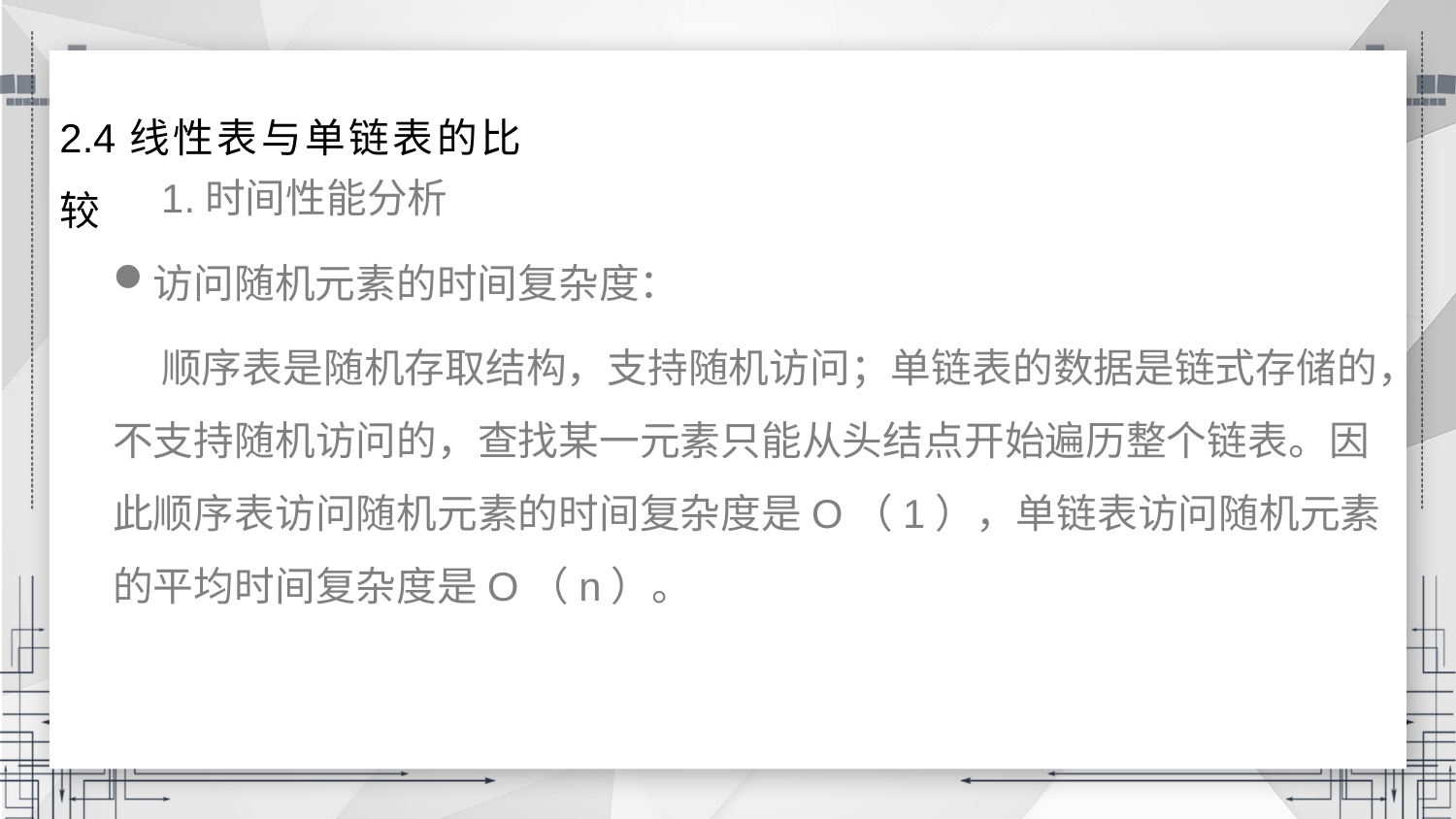

2.4线性表与单链表的比较
1.时间性能分析
访问随机元素的时间复杂度：
顺序表是随机存取结构，支持随机访问；单链表的数据是链式存储的，不支持随机访问的，查找某一元素只能从头结点开始遍历整个链表。因此顺序表访问随机元素的时间复杂度是O（1），单链表访问随机元素的平均时间复杂度是O（n）。